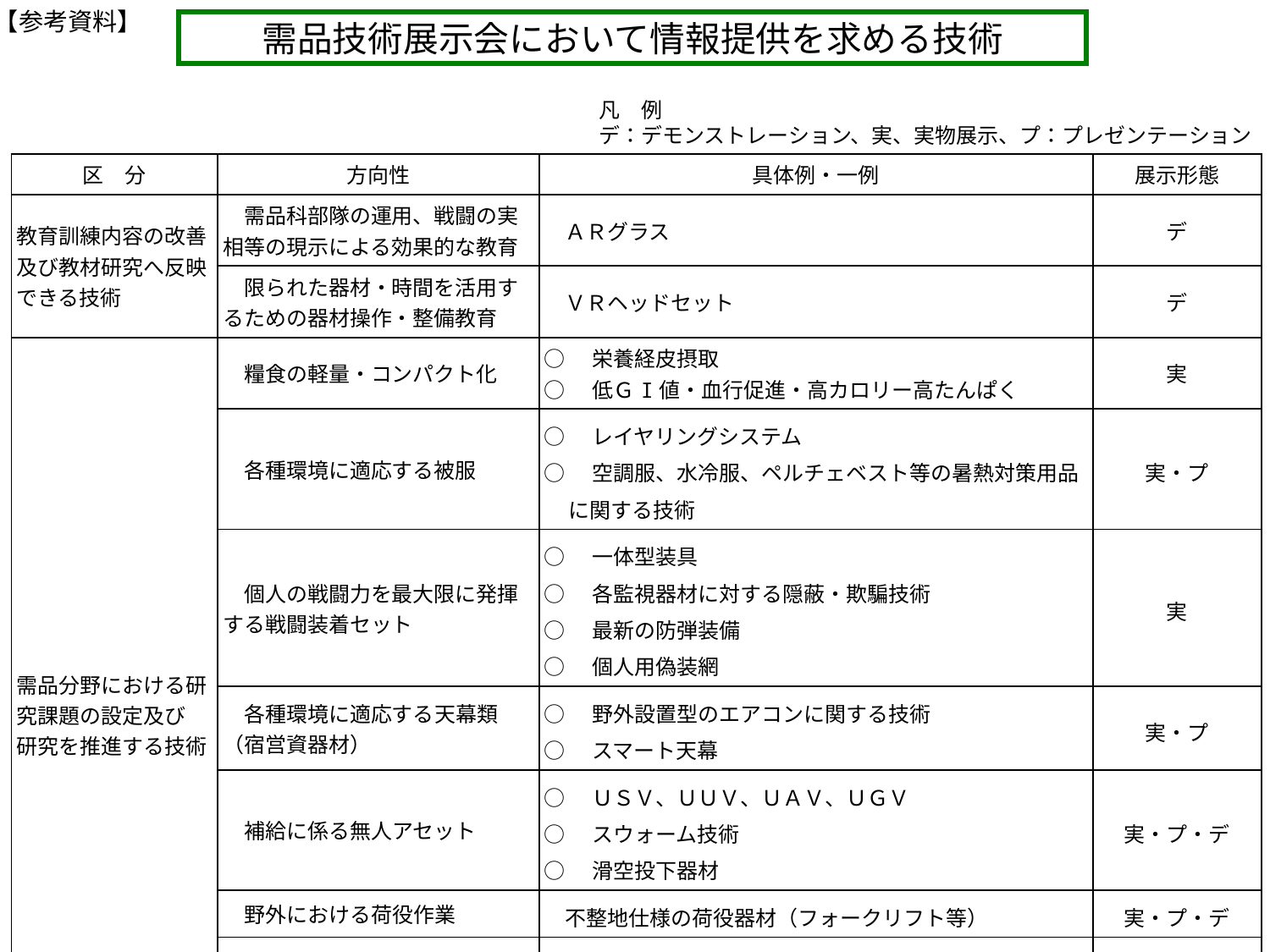

【参考資料】
需品技術展示会において情報提供を求める技術
凡　例
デ：デモンストレーション、実、実物展示、プ：プレゼンテーション
| 区　分 | 方向性 | 具体例・一例 | 展示形態 |
| --- | --- | --- | --- |
| 教育訓練内容の改善及び教材研究へ反映できる技術 | 需品科部隊の運用、戦闘の実相等の現示による効果的な教育 | ＡＲグラス | デ |
|  | 限られた器材・時間を活用するための器材操作・整備教育 | ＶＲヘッドセット | デ |
| 需品分野における研究課題の設定及び 研究を推進する技術 | 糧食の軽量・コンパクト化 | ○　栄養経皮摂取 ○　低ＧI値・血行促進・高カロリー高たんぱく | 実 |
|  | 各種環境に適応する被服 | ○　レイヤリングシステム ○　空調服、水冷服、ペルチェベスト等の暑熱対策用品に関する技術 | 実・プ |
|  | 個人の戦闘力を最大限に発揮する戦闘装着セット | ○　一体型装具 ○　各監視器材に対する隠蔽・欺騙技術 ○　最新の防弾装備 ○　個人用偽装網 | 実 |
|  | 各種環境に適応する天幕類（宿営資器材） | ○　野外設置型のエアコンに関する技術 ○　スマート天幕 | 実・プ |
|  | 補給に係る無人アセット | ○　ＵＳＶ、ＵＵＶ、ＵＡＶ、ＵＧＶ ○　スウォーム技術 ○　滑空投下器材 | 実・プ・デ |
|  | 野外における荷役作業 | 不整地仕様の荷役器材（フォークリフト等） | 実・プ・デ |
|  | 各種状況に適合する給油器材 | タンクコンテナ（フレキシブルタンクの小型版含む） | 実・プ |
|  | 迅速かつコンパクトに実施できる浄水・入浴 | 〇　高速水質検査キット ○　水質検査器材のコンパクト化 | デ・実・プ |